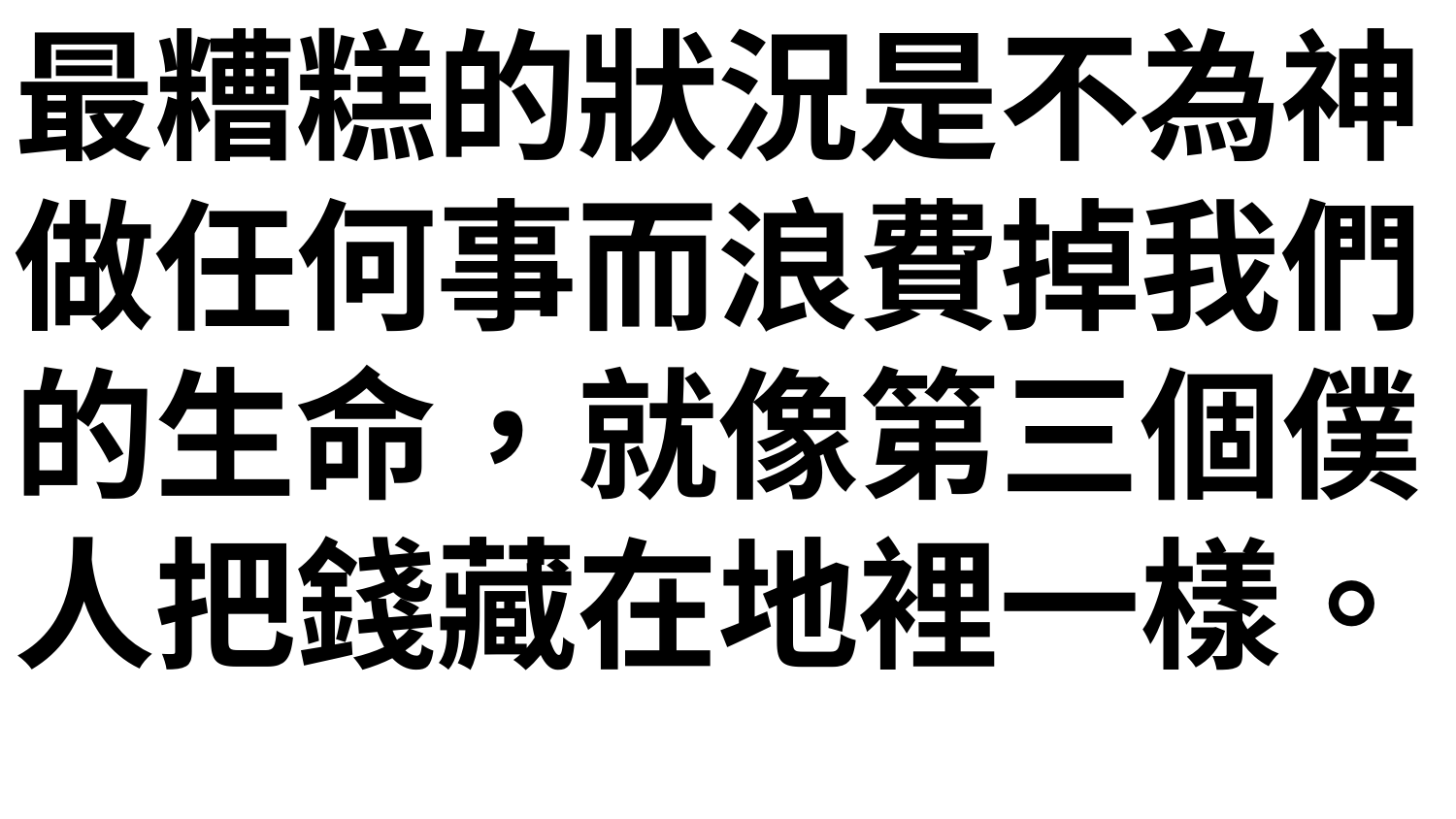

最糟糕的狀況是不為神做任何事而浪費掉我們的生命，就像第三個僕人把錢藏在地裡一樣。